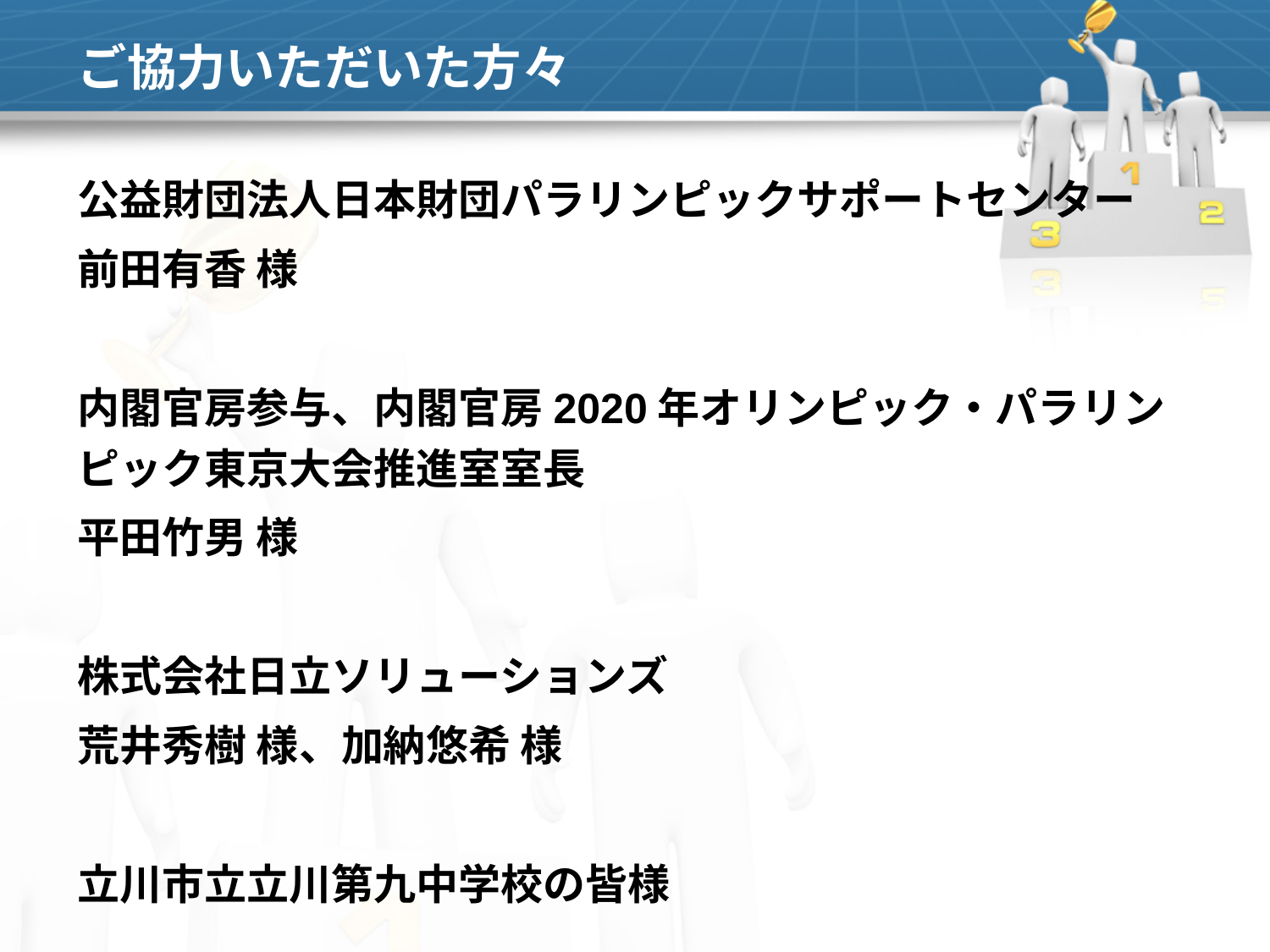

# ご協力いただいた方々
公益財団法人日本財団パラリンピックサポートセンター
前田有香 様

内閣官房参与、内閣官房2020年オリンピック・パラリンピック東京大会推進室室長
平田竹男 様

株式会社日立ソリューションズ
荒井秀樹 様、加納悠希 様

立川市立立川第九中学校の皆様